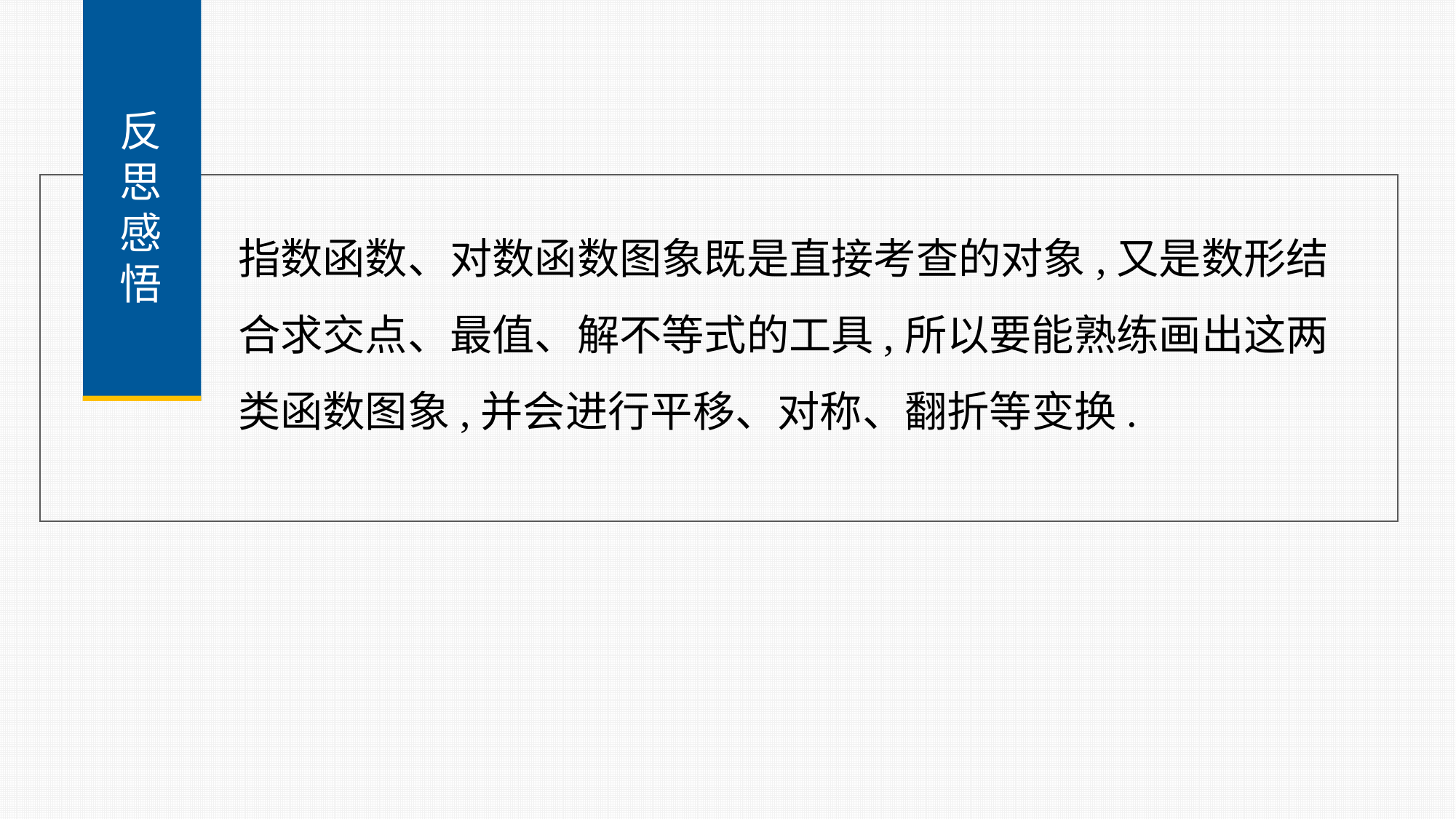

反
思
感
悟

指数函数、对数函数图象既是直接考查的对象,又是数形结合求交点、最值、解不等式的工具,所以要能熟练画出这两类函数图象,并会进行平移、对称、翻折等变换.